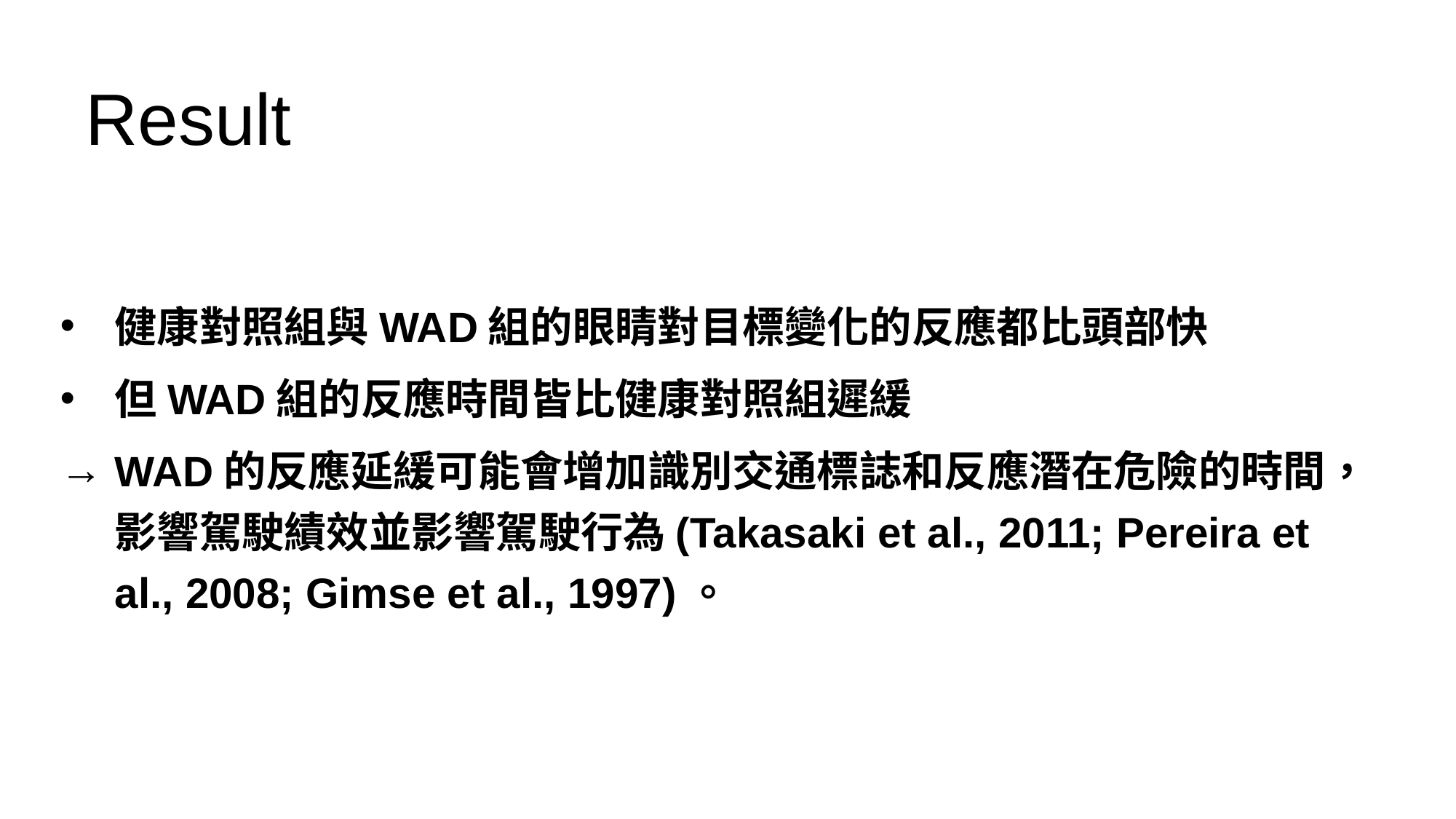

Result
健康對照組與WAD組的眼睛對目標變化的反應都比頭部快
但WAD組的反應時間皆比健康對照組遲緩
WAD的反應延緩可能會增加識別交通標誌和反應潛在危險的時間，影響駕駛績效並影響駕駛行為(Takasaki et al., 2011; Pereira et al., 2008; Gimse et al., 1997)。